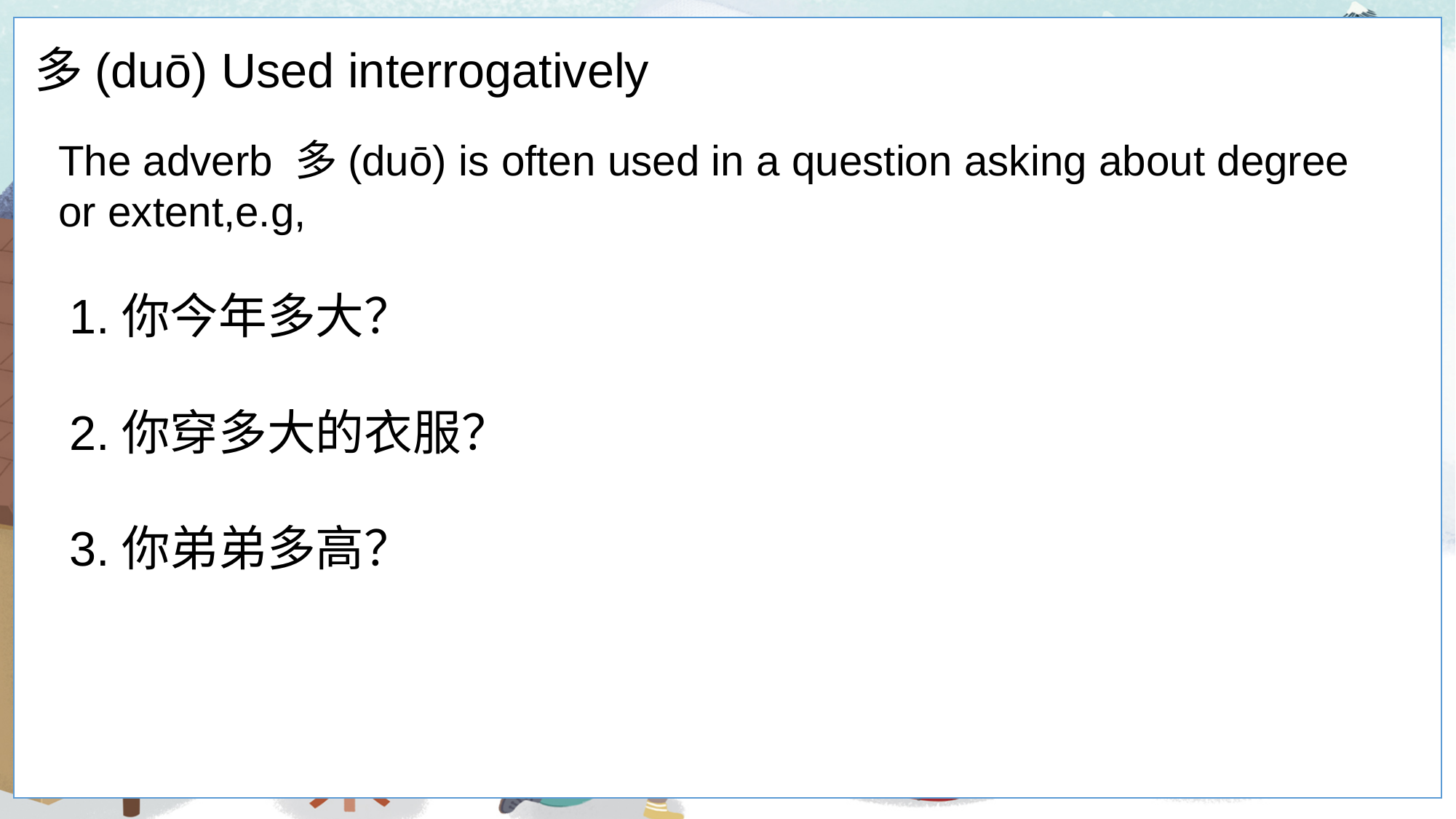

多(duō) Used interrogatively
The adverb 多(duō) is often used in a question asking about degree or extent,e.g,
1.你今年多大？

2.你穿多大的衣服？

3.你弟弟多高？